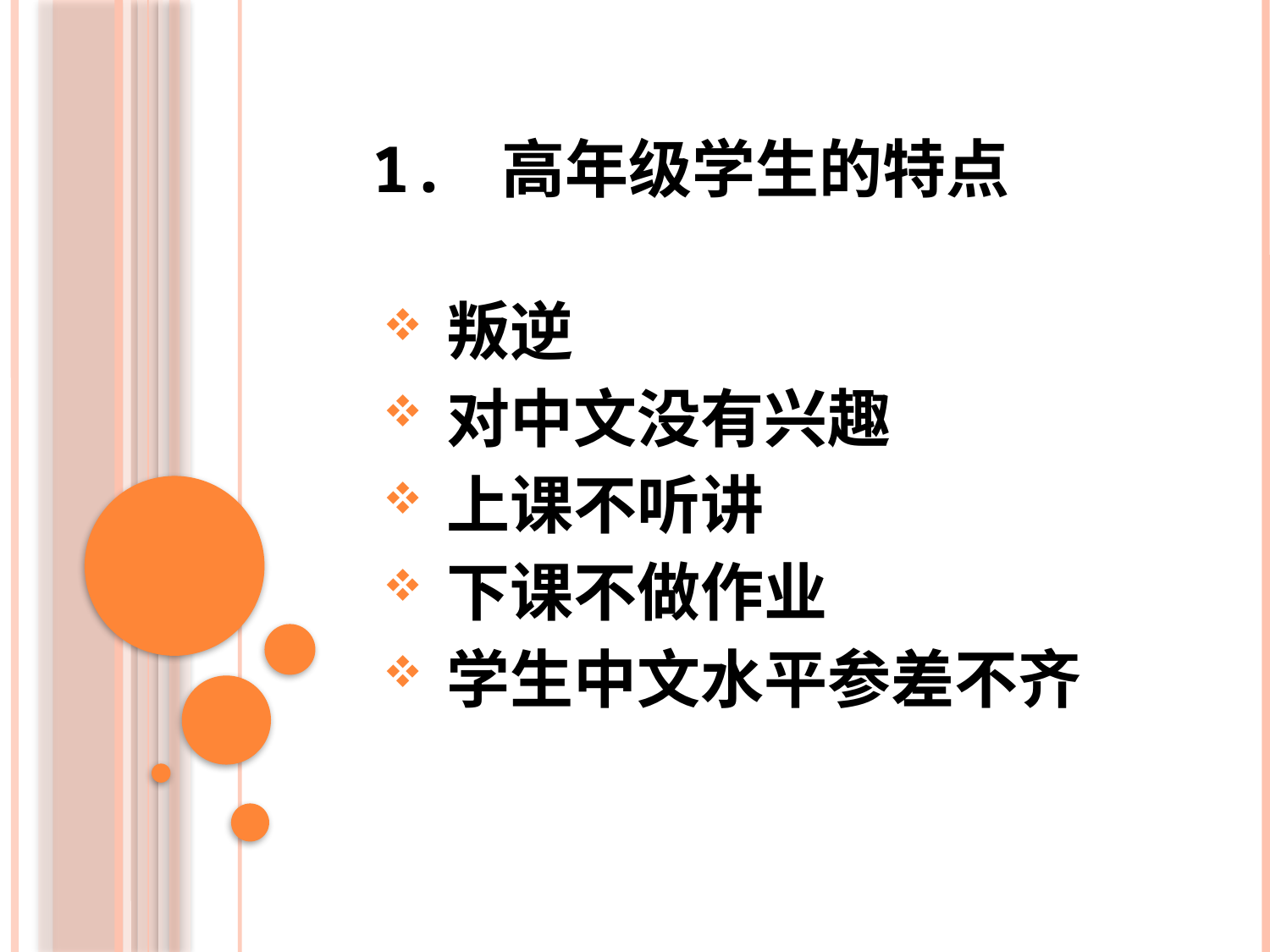

# 1. 高年级学生的特点
叛逆
对中文没有兴趣
上课不听讲
下课不做作业
学生中文水平参差不齐